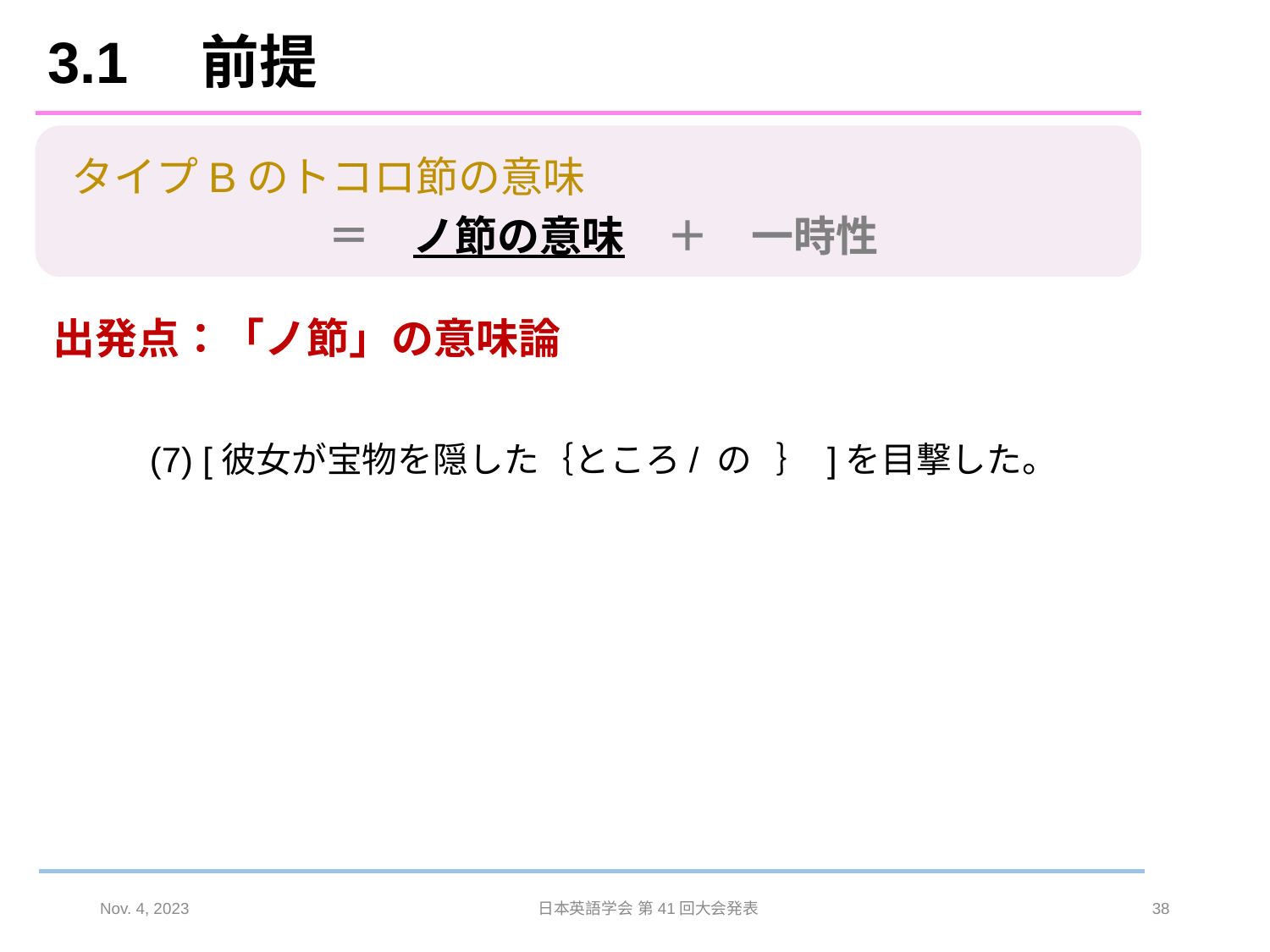

# 3.1　前提

タイプBのトコロ節の意味
＝　ノ節の意味　＋　一時性
出発点：「ノ節」の意味論
(7) [彼⼥が宝物を隠した｛ところ/ の   ｝ ]を⽬撃した。
Nov. 4, 2023

日本英語学会 第41回大会発表

38